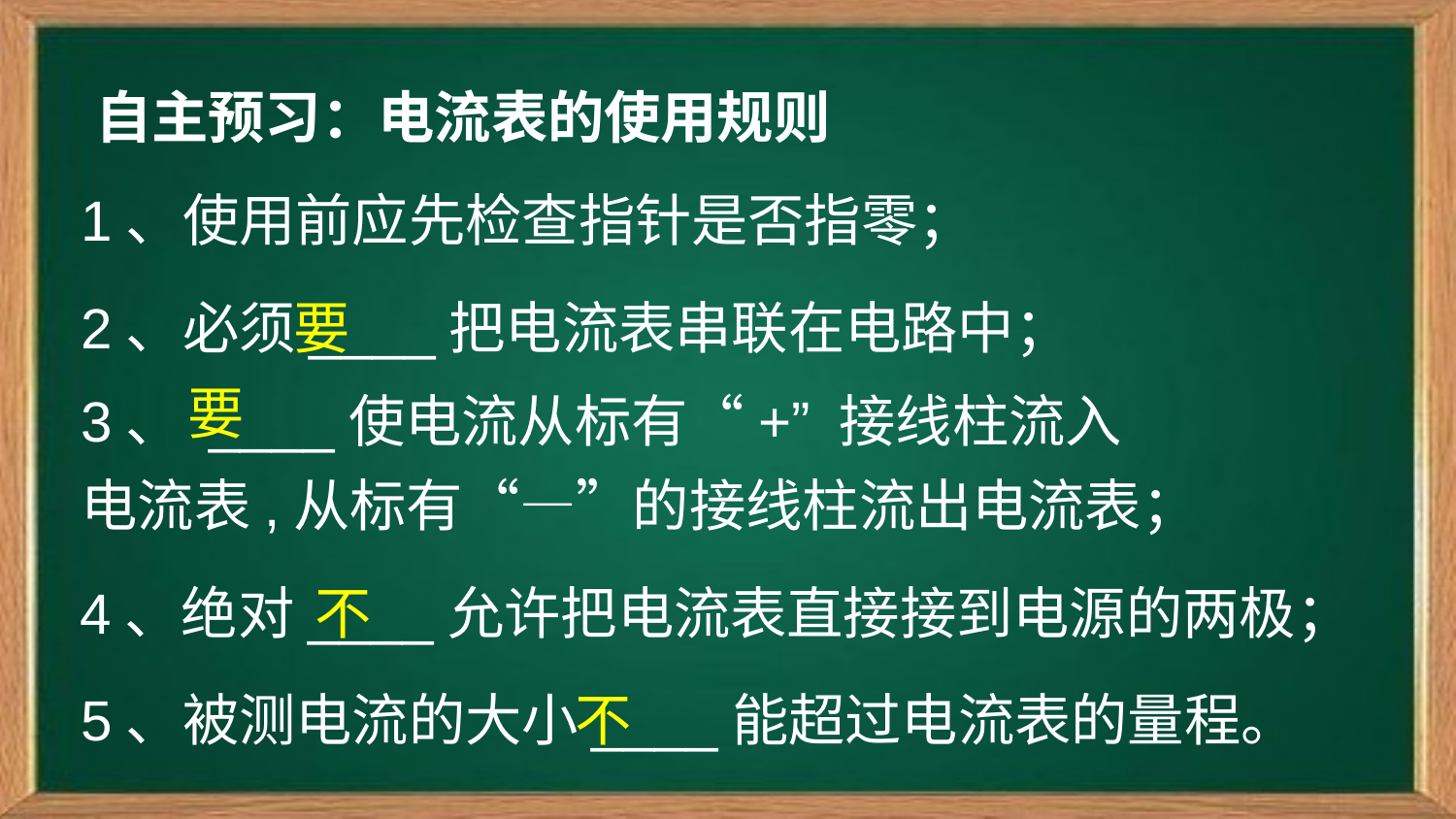

自主预习：电流表的使用规则
1、使用前应先检查指针是否指零；
2、必须____把电流表串联在电路中；
要
要
3、 ____使电流从标有“+” 接线柱流入电流表,从标有“—”的接线柱流出电流表；
4、绝对____允许把电流表直接接到电源的两极；
不
5、被测电流的大小____能超过电流表的量程。
不